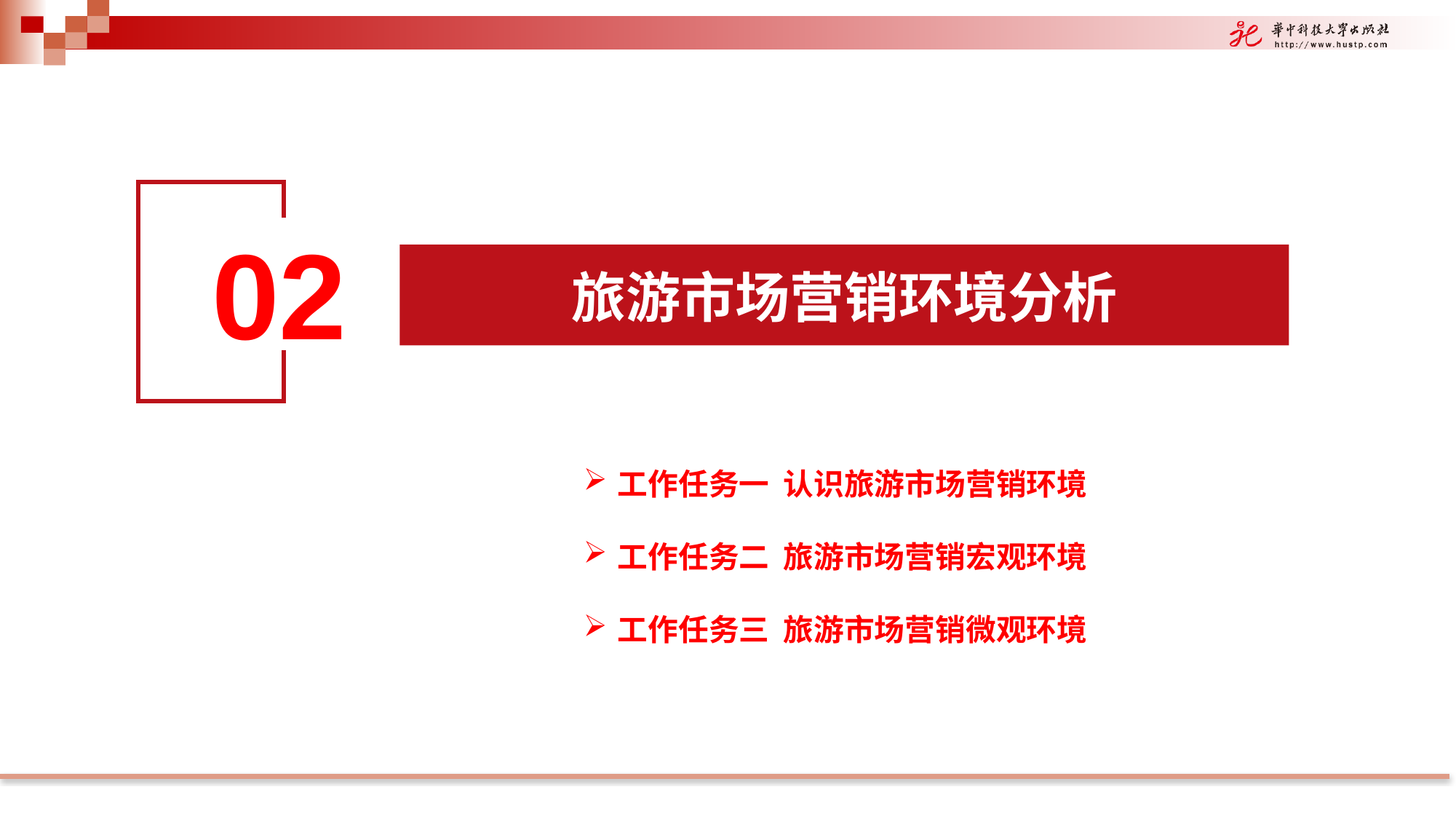

02

旅游市场营销环境分析

工作任务一  认识旅游市场营销环境
工作任务二  旅游市场营销宏观环境
工作任务三  旅游市场营销微观环境